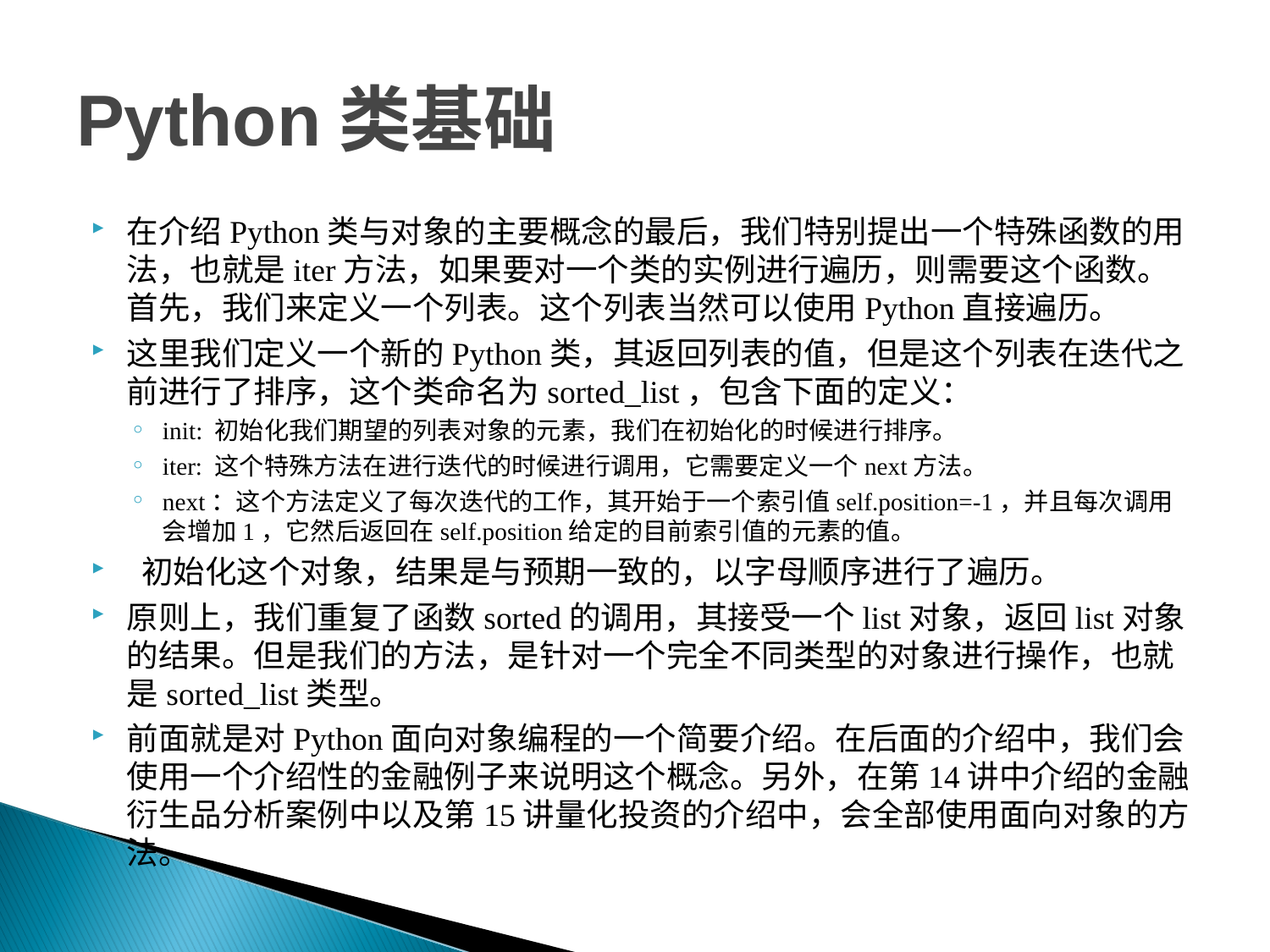

# Python类基础
在介绍Python类与对象的主要概念的最后，我们特别提出一个特殊函数的用法，也就是iter方法，如果要对一个类的实例进行遍历，则需要这个函数。首先，我们来定义一个列表。这个列表当然可以使用Python直接遍历。
这里我们定义一个新的Python类，其返回列表的值，但是这个列表在迭代之前进行了排序，这个类命名为sorted_list，包含下面的定义：
init: 初始化我们期望的列表对象的元素，我们在初始化的时候进行排序。
iter: 这个特殊方法在进行迭代的时候进行调用，它需要定义一个next方法。
next：这个方法定义了每次迭代的工作，其开始于一个索引值self.position=-1，并且每次调用会增加1，它然后返回在self.position给定的目前索引值的元素的值。
 初始化这个对象，结果是与预期一致的，以字母顺序进行了遍历。
原则上，我们重复了函数sorted的调用，其接受一个list对象，返回list对象的结果。但是我们的方法，是针对一个完全不同类型的对象进行操作，也就是sorted_list类型。
前面就是对Python面向对象编程的一个简要介绍。在后面的介绍中，我们会使用一个介绍性的金融例子来说明这个概念。另外，在第14讲中介绍的金融衍生品分析案例中以及第15讲量化投资的介绍中，会全部使用面向对象的方法。